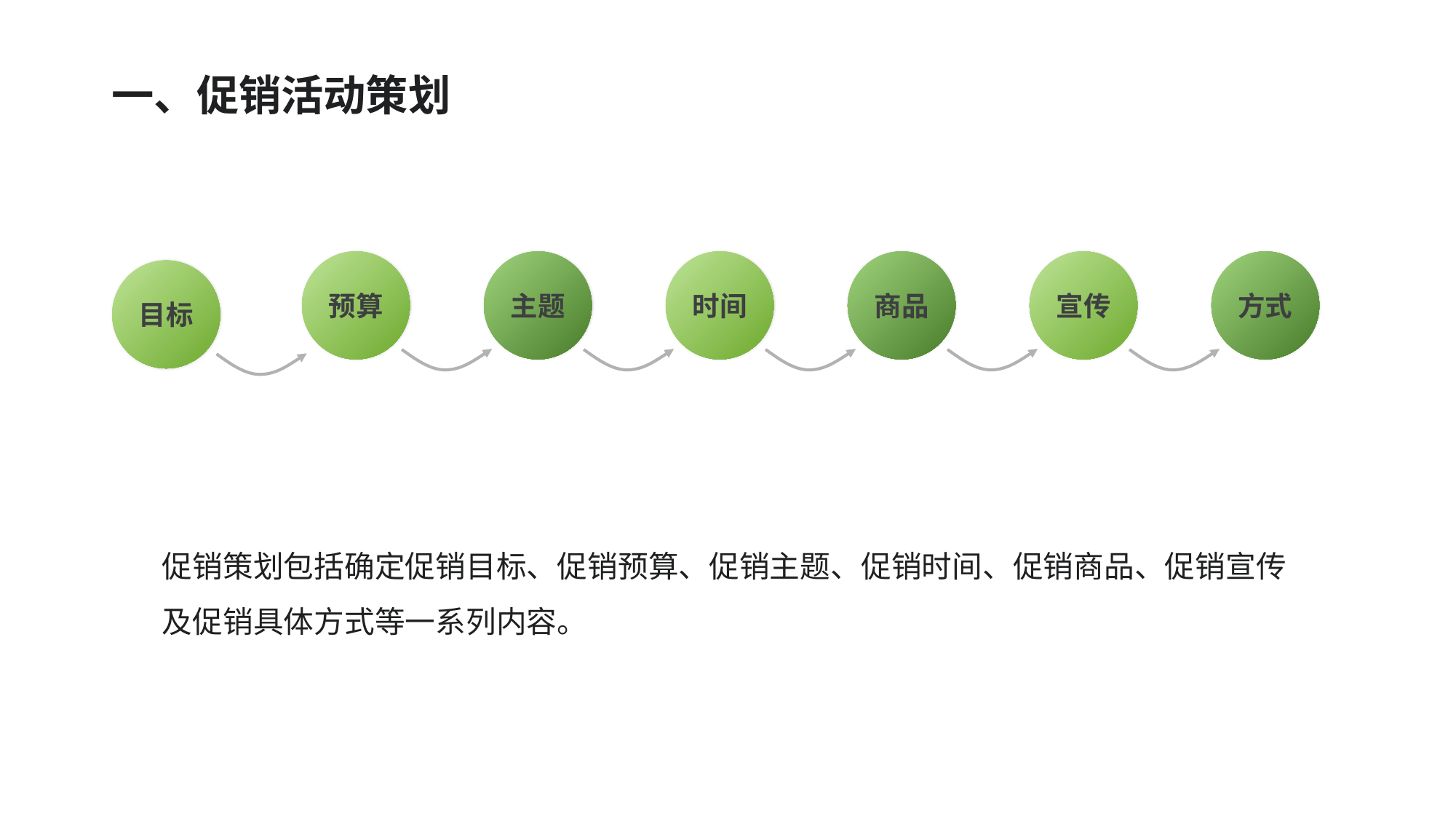

一、促销活动策划
预算
主题
时间
商品
宣传
方式
目标

促销策划包括确定促销目标、促销预算、促销主题、促销时间、促销商品、促销宣传及促销具体方式等一系列内容。